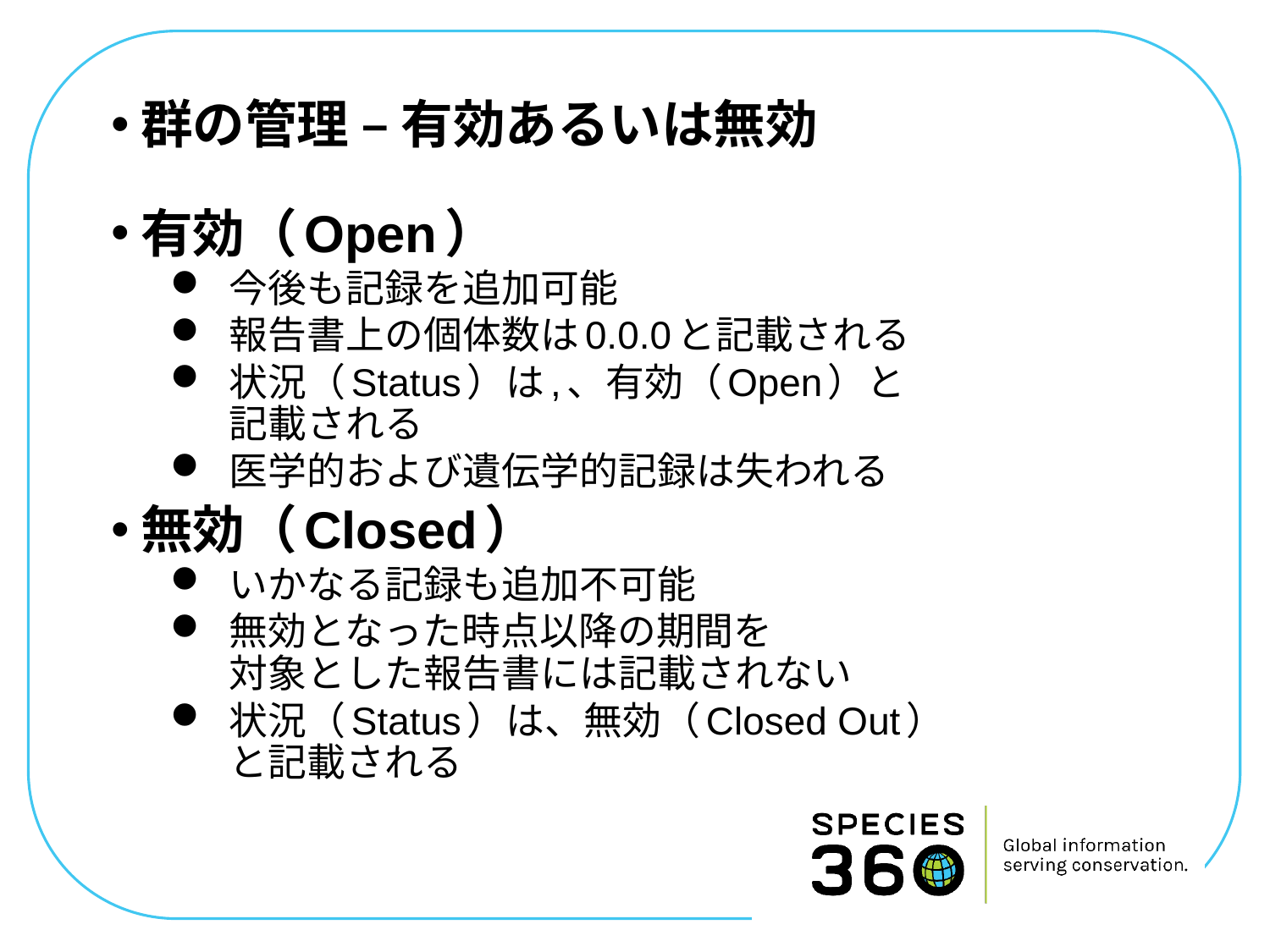

群の管理 – 有効あるいは無効

有効（Open）
今後も記録を追加可能
報告書上の個体数は0.0.0と記載される
状況（Status）は,、有効（Open）と
記載される
医学的および遺伝学的記録は失われる
無効（Closed）
いかなる記録も追加不可能
無効となった時点以降の期間を
対象とした報告書には記載されない
状況（Status）は、無効（Closed Out）
と記載される